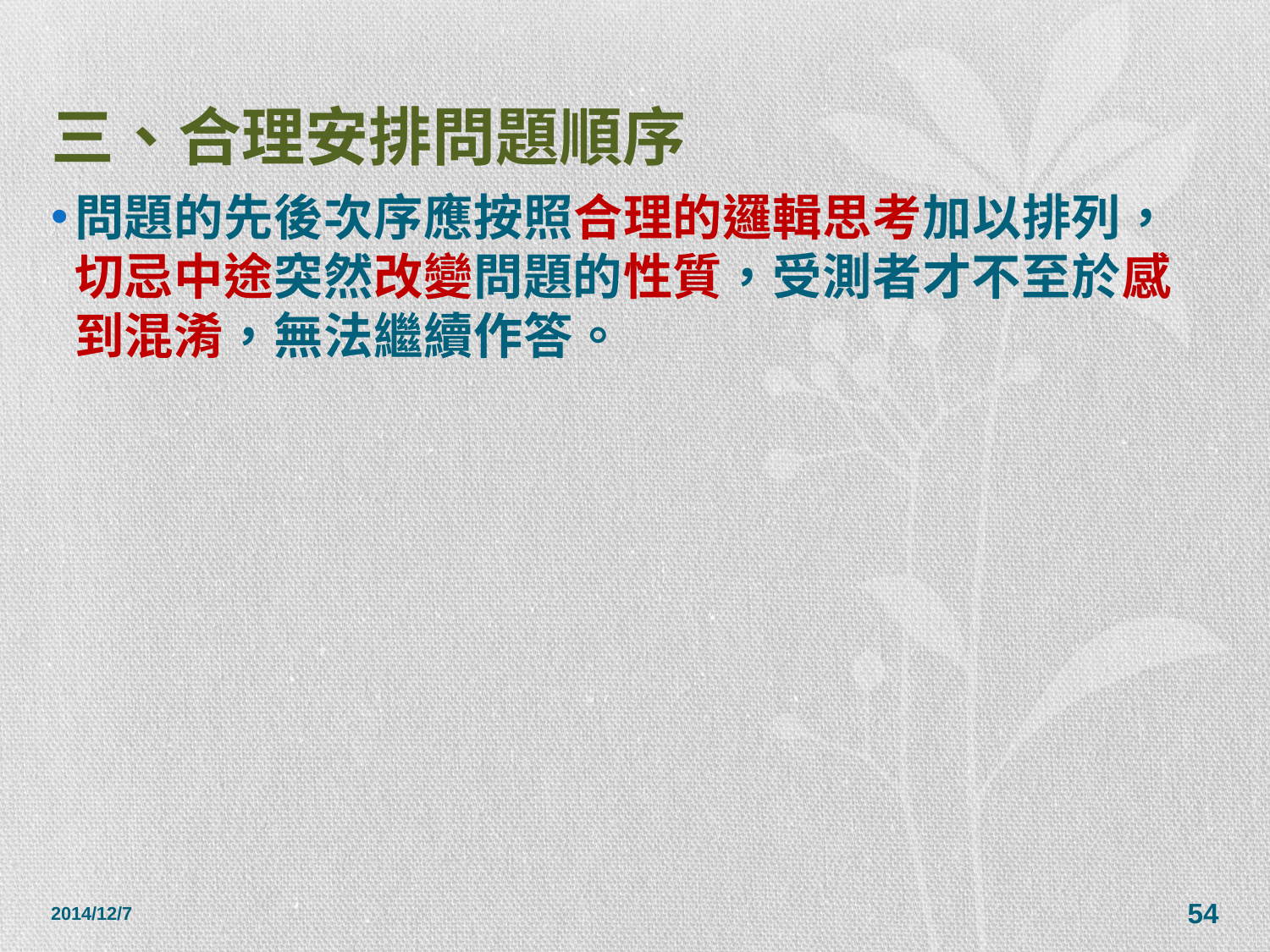

# 三、合理安排問題順序
問題的先後次序應按照合理的邏輯思考加以排列，切忌中途突然改變問題的性質，受測者才不至於感到混淆，無法繼續作答。

2014/12/7
54